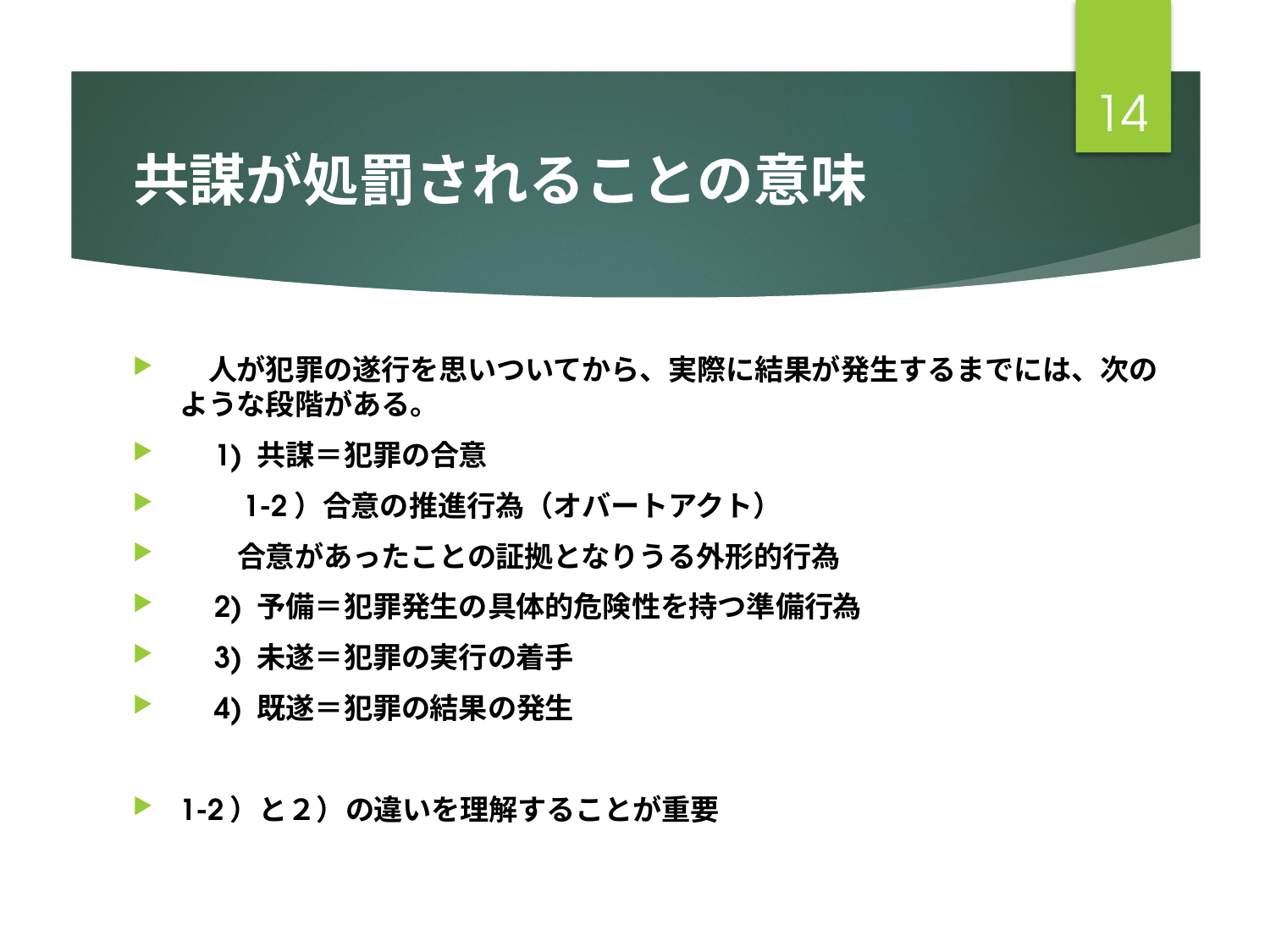

14
# 共謀が処罰されることの意味
　人が犯罪の遂行を思いついてから、実際に結果が発生するまでには、次のような段階がある。
　1) 共謀＝犯罪の合意
　　1-2）合意の推進行為（オバートアクト）
　　合意があったことの証拠となりうる外形的行為
　2) 予備＝犯罪発生の具体的危険性を持つ準備行為
　3) 未遂＝犯罪の実行の着手
　4) 既遂＝犯罪の結果の発生

1-2）と２）の違いを理解することが重要